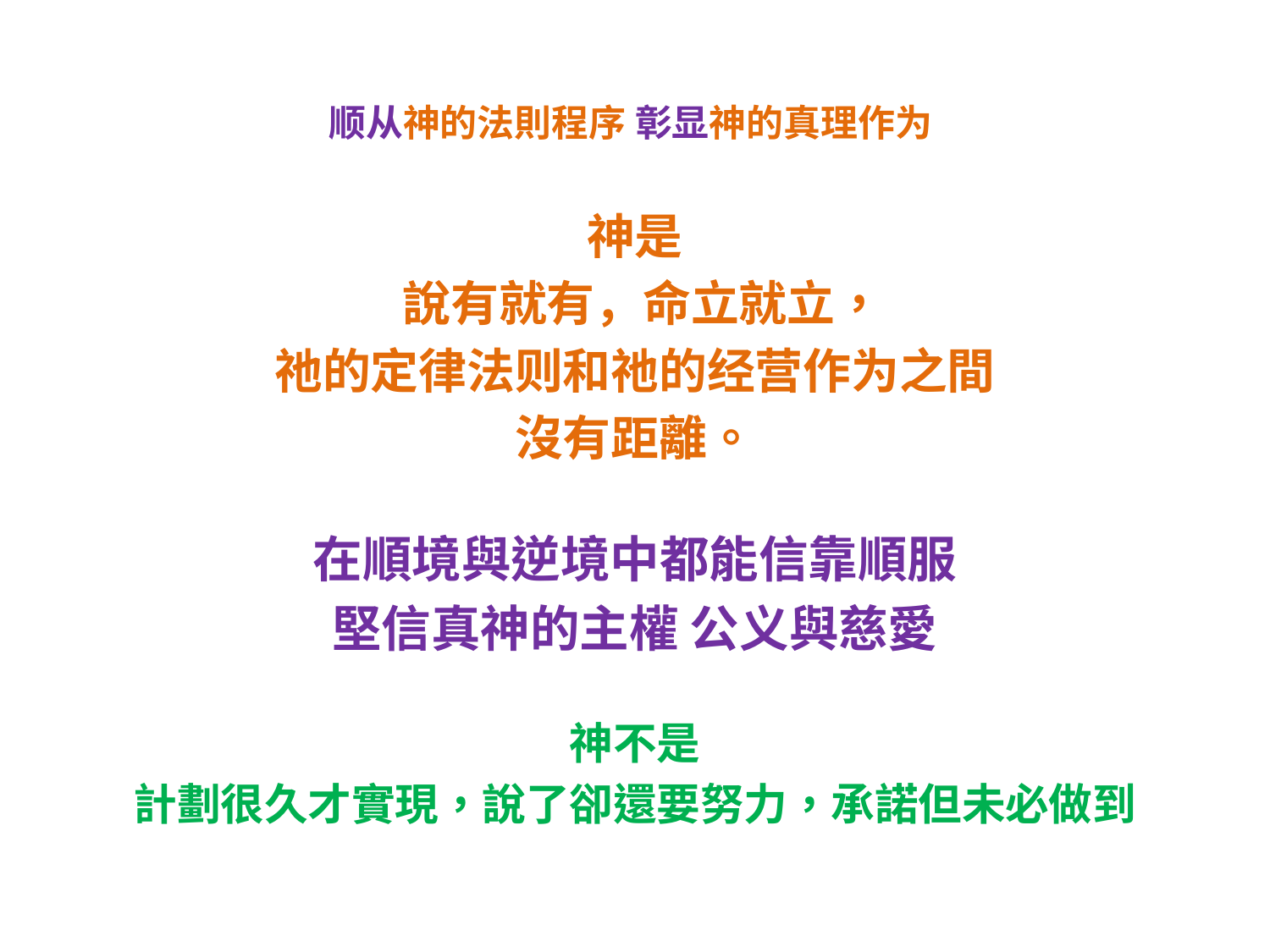

# 顺从神的法則程序 彰显神的真理作为

神是
 說有就有，命立就立，
祂的定律法则和祂的经营作为之間
沒有距離。

在順境與逆境中都能信靠順服
堅信真神的主權 公义與慈愛

神不是
計劃很久才實現，說了卻還要努力，承諾但未必做到